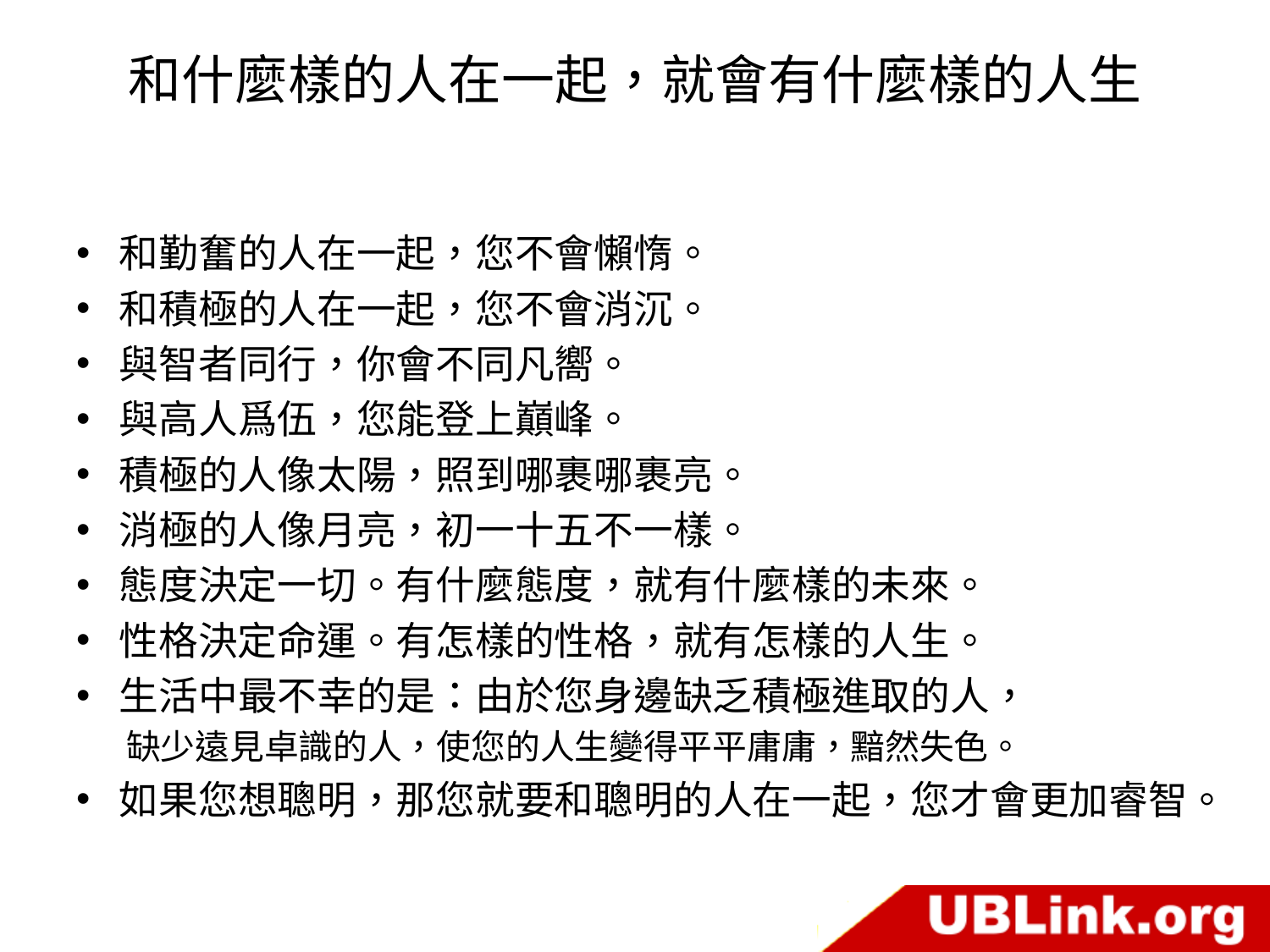

# 和什麼樣的人在一起，就會有什麼樣的人生
和勤奮的人在一起，您不會懶惰。
和積極的人在一起，您不會消沉。
與智者同行，你會不同凡嚮。
與高人爲伍，您能登上巔峰。
積極的人像太陽，照到哪裹哪裹亮。
消極的人像月亮，初一十五不一樣。
態度決定一切。有什麼態度，就有什麼樣的未來。
性格決定命運。有怎樣的性格，就有怎樣的人生。
生活中最不幸的是：由於您身邊缺乏積極進取的人，
缺少遠見卓識的人，使您的人生變得平平庸庸，黯然失色。
如果您想聰明，那您就要和聰明的人在一起，您才會更加睿智。